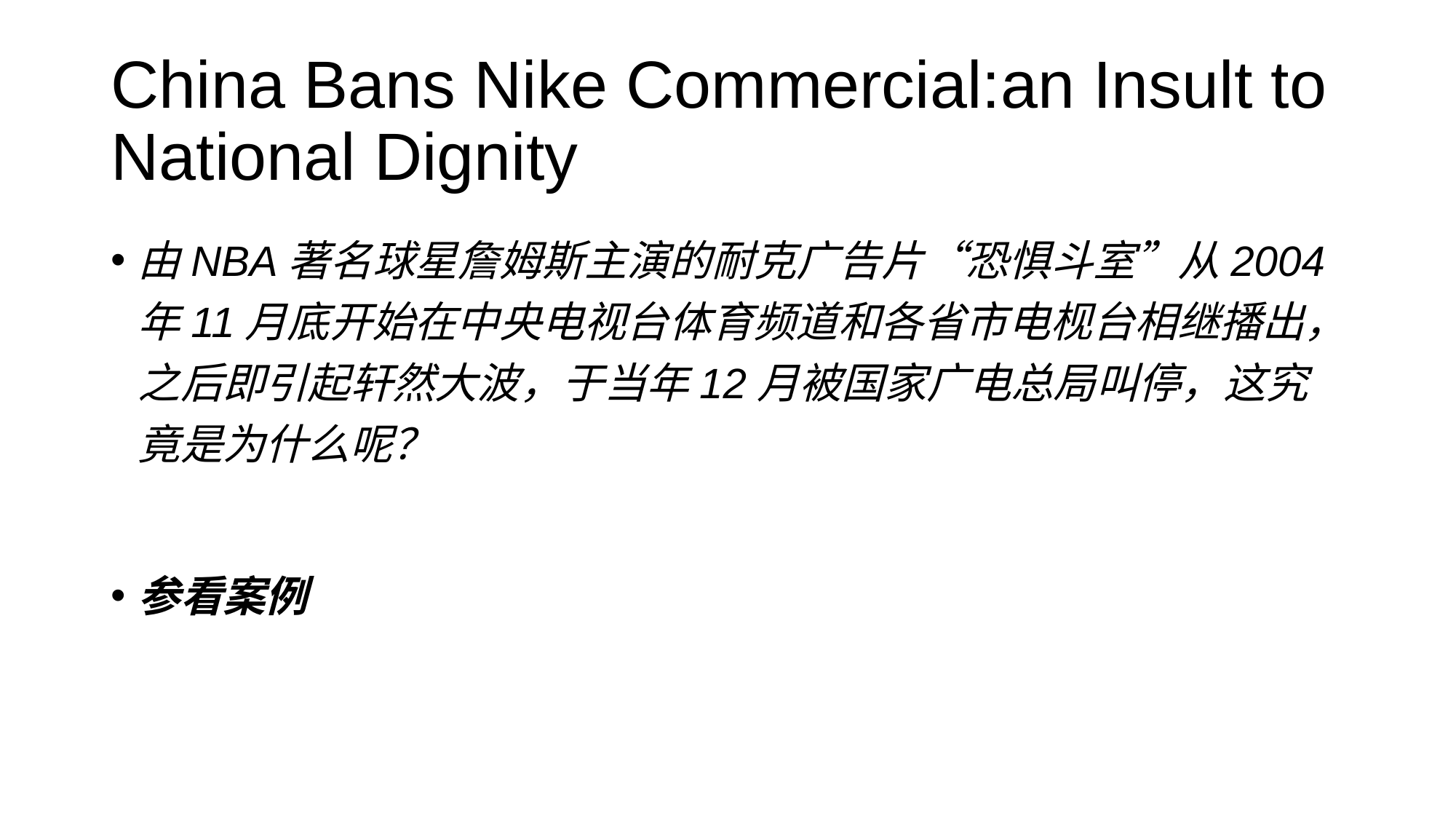

# China Bans Nike Commercial:an Insult to National Dignity
由NBA著名球星詹姆斯主演的耐克广告片“恐惧斗室”从2004年11月底开始在中央电视台体育频道和各省市电枧台相继播出，之后即引起轩然大波，于当年12月被国家广电总局叫停，这究竟是为什么呢？

参看案例